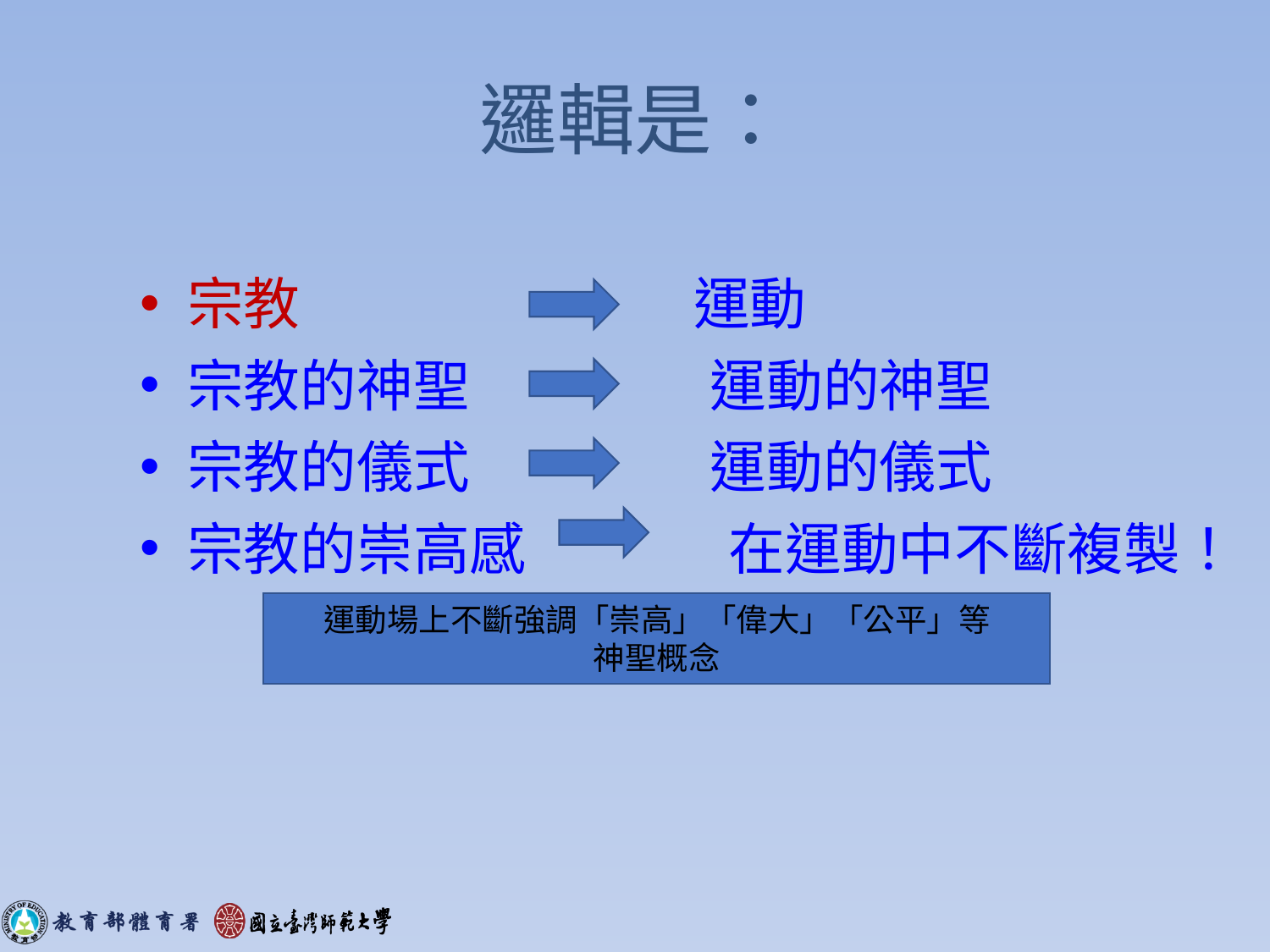

# 邏輯是：
宗教                               運動
宗教的神聖                   運動的神聖
宗教的儀式                   運動的儀式
宗教的崇高感                在運動中不斷複製！

運動場上不斷強調「崇高」「偉大」「公平」等
神聖概念